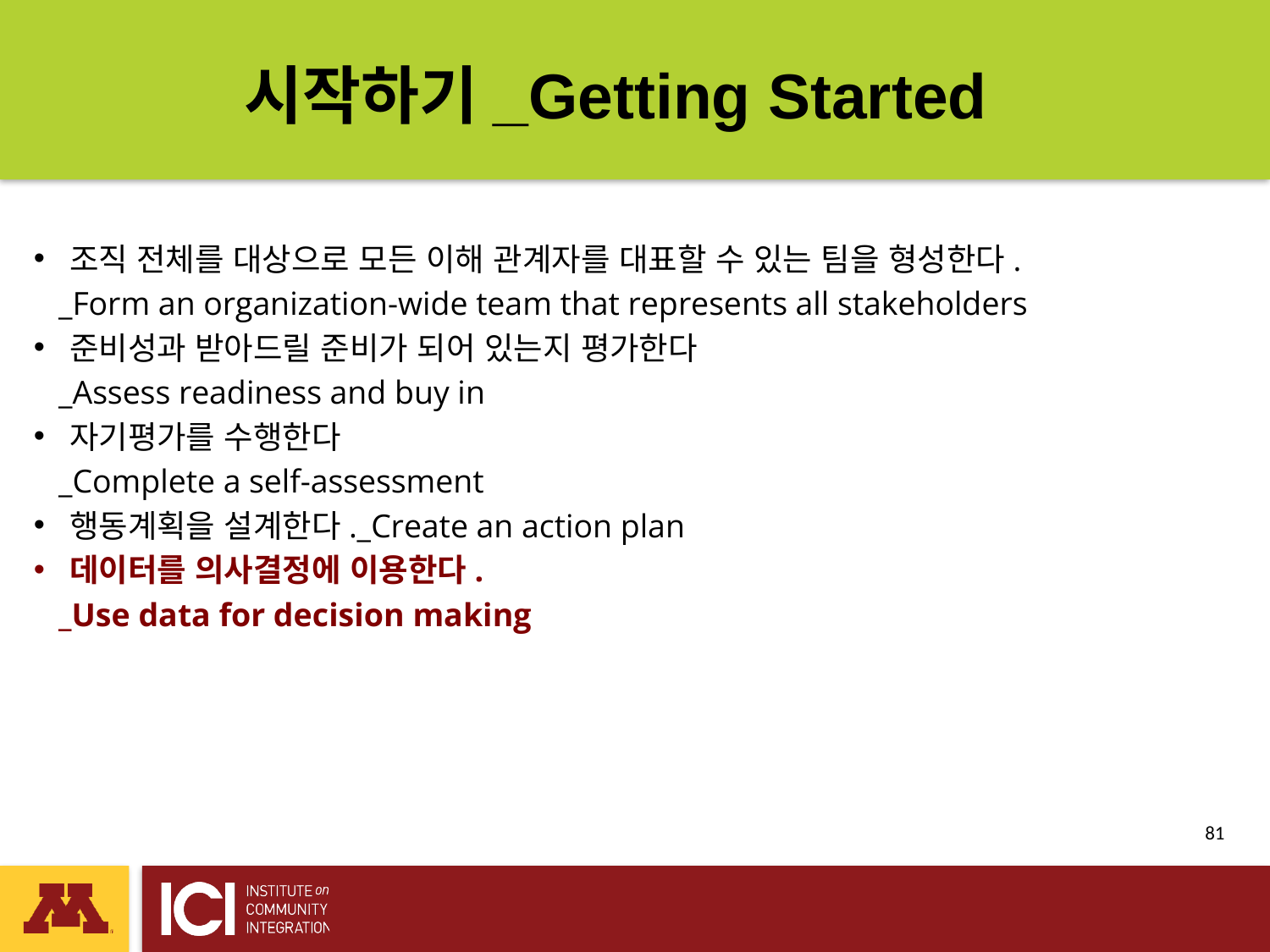

# 시작하기_Getting Started
조직 전체를 대상으로 모든 이해 관계자를 대표할 수 있는 팀을 형성한다.
   _Form an organization-wide team that represents all stakeholders
준비성과 받아드릴 준비가 되어 있는지 평가한다
   _Assess readiness and buy in
자기평가를 수행한다
   _Complete a self-assessment
행동계획을 설계한다._Create an action plan
데이터를 의사결정에 이용한다.
   _Use data for decision making
                                                                                                                                                                                                                                                                     81